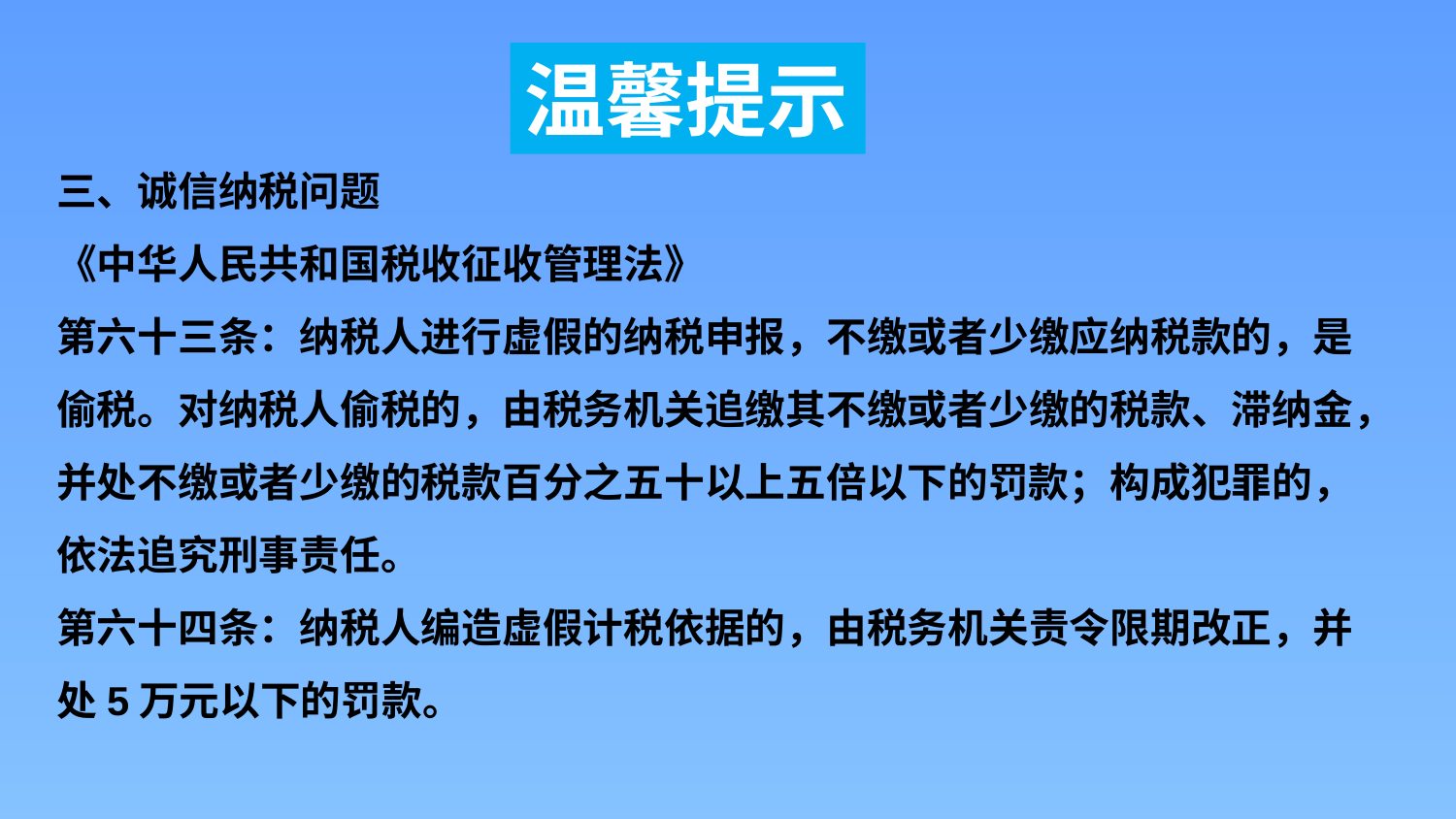

温馨提示
三、诚信纳税问题
《中华人民共和国税收征收管理法》
第六十三条：纳税人进行虚假的纳税申报，不缴或者少缴应纳税款的，是偷税。对纳税人偷税的，由税务机关追缴其不缴或者少缴的税款、滞纳金，并处不缴或者少缴的税款百分之五十以上五倍以下的罚款；构成犯罪的，依法追究刑事责任。
第六十四条：纳税人编造虚假计税依据的，由税务机关责令限期改正，并处5万元以下的罚款。